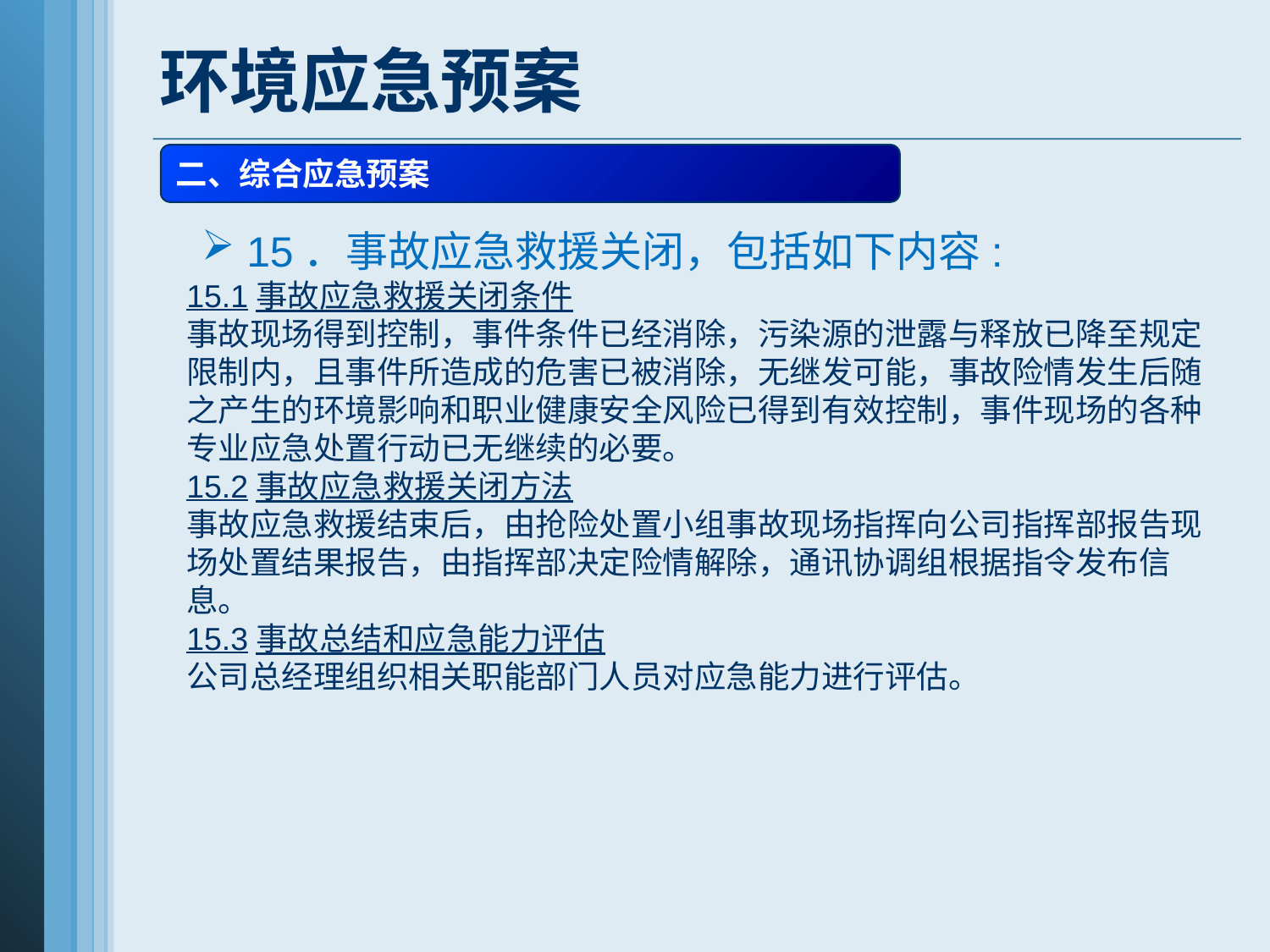

环境应急预案
二、综合应急预案
15．事故应急救援关闭，包括如下内容:
15.1事故应急救援关闭条件
事故现场得到控制，事件条件已经消除，污染源的泄露与释放已降至规定限制内，且事件所造成的危害已被消除，无继发可能，事故险情发生后随之产生的环境影响和职业健康安全风险已得到有效控制，事件现场的各种专业应急处置行动已无继续的必要。
15.2事故应急救援关闭方法
事故应急救援结束后，由抢险处置小组事故现场指挥向公司指挥部报告现场处置结果报告，由指挥部决定险情解除，通讯协调组根据指令发布信息。
15.3事故总结和应急能力评估
公司总经理组织相关职能部门人员对应急能力进行评估。